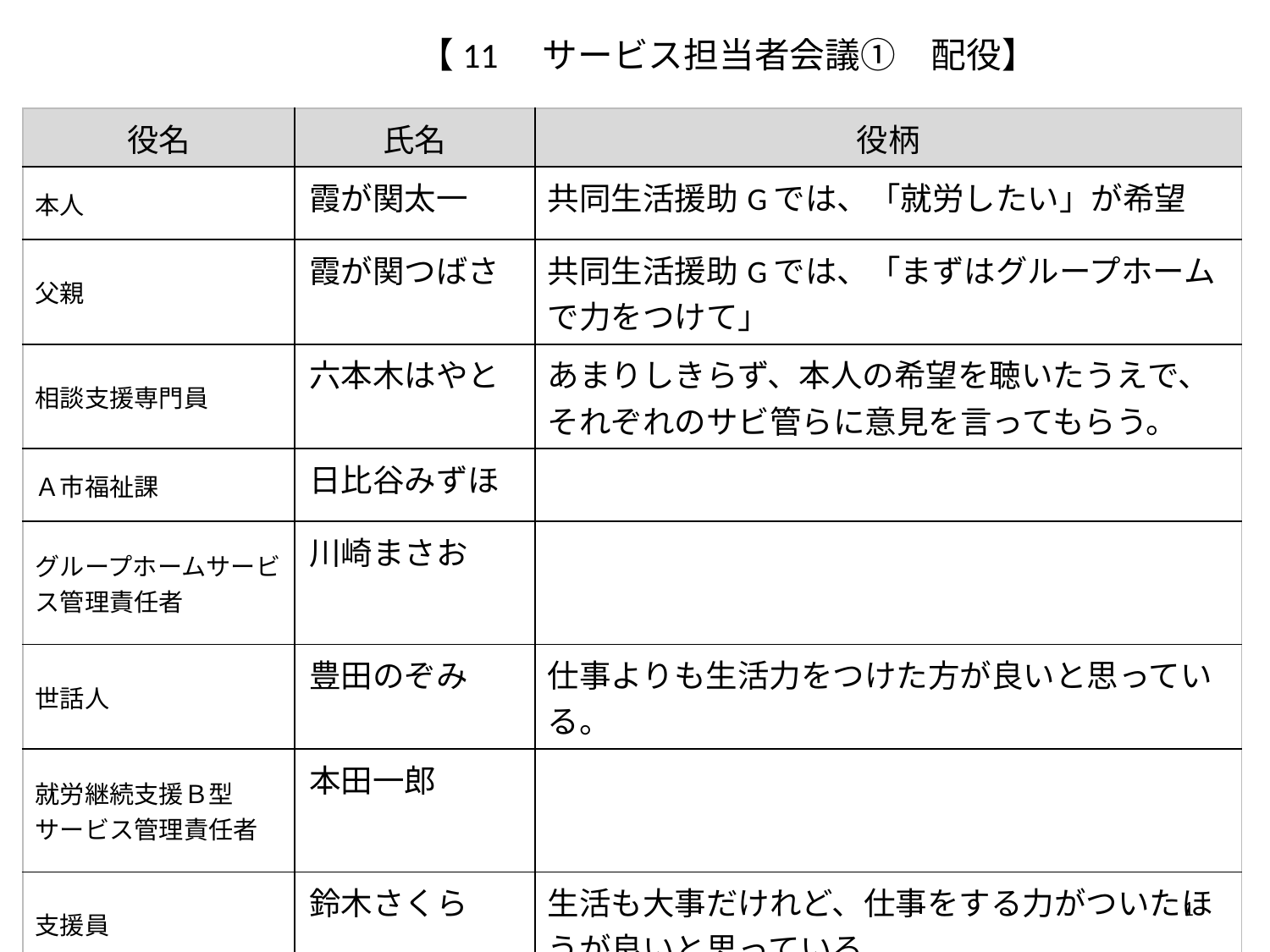

# 【11　サービス担当者会議①　配役】
| 役名 | 氏名 | 役柄 |
| --- | --- | --- |
| 本人 | 霞が関太一 | 共同生活援助Gでは、「就労したい」が希望 |
| 父親 | 霞が関つばさ | 共同生活援助Gでは、「まずはグループホームで力をつけて」 |
| 相談支援専門員 | 六本木はやと | あまりしきらず、本人の希望を聴いたうえで、それぞれのサビ管らに意見を言ってもらう。 |
| Ａ市福祉課 | 日比谷みずほ |  |
| グループホームサービス管理責任者 | 川崎まさお |  |
| 世話人 | 豊田のぞみ | 仕事よりも生活力をつけた方が良いと思っている。 |
| 就労継続支援Ｂ型サービス管理責任者 | 本田一郎 |  |
| 支援員 | 鈴木さくら | 生活も大事だけれど、仕事をする力がついたほうが良いと思っている。 |
1